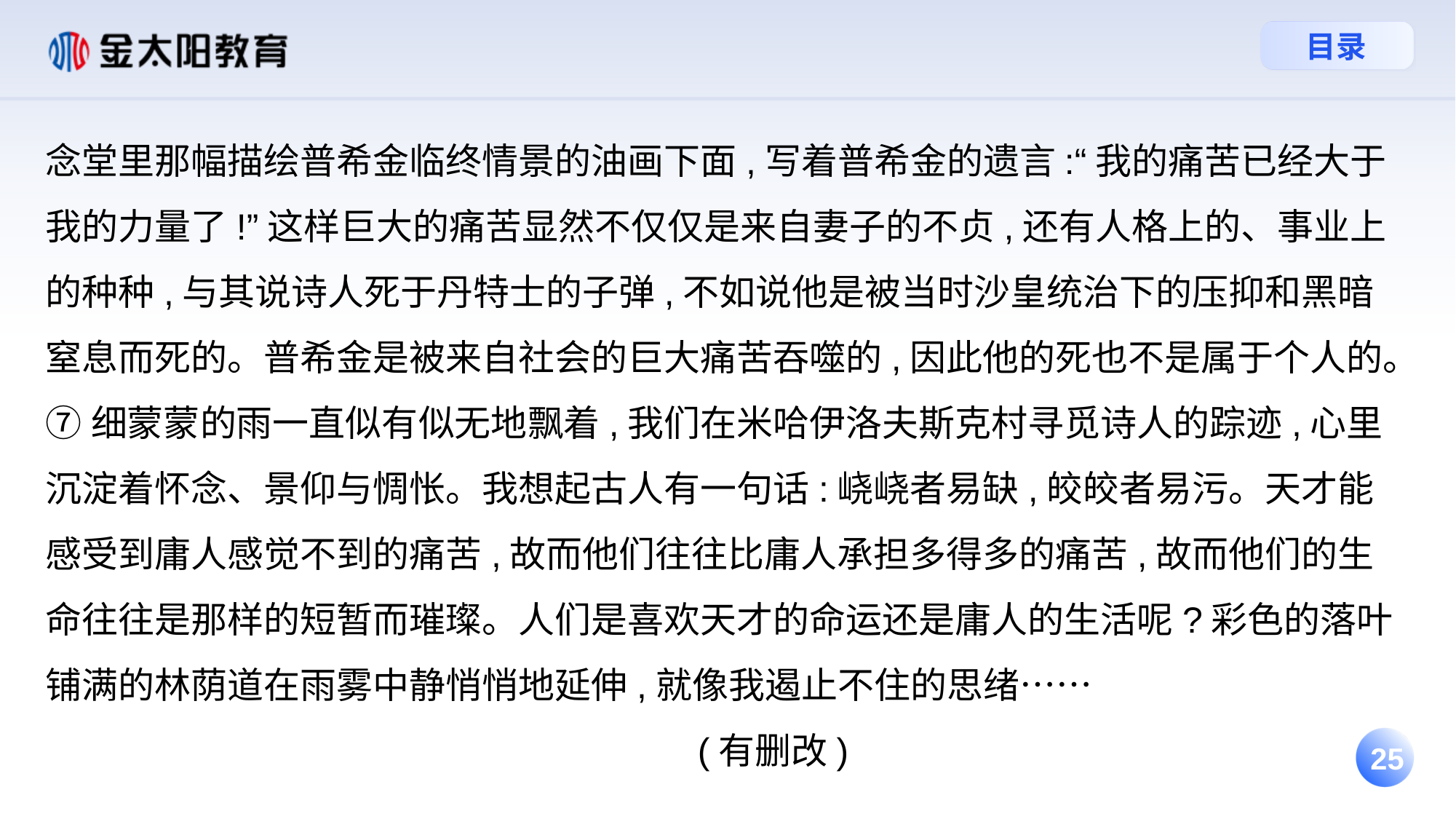

念堂里那幅描绘普希金临终情景的油画下面,写着普希金的遗言:“我的痛苦已经大于我的力量了!”这样巨大的痛苦显然不仅仅是来自妻子的不贞,还有人格上的、事业上的种种,与其说诗人死于丹特士的子弹,不如说他是被当时沙皇统治下的压抑和黑暗窒息而死的。普希金是被来自社会的巨大痛苦吞噬的,因此他的死也不是属于个人的。
⑦细蒙蒙的雨一直似有似无地飘着,我们在米哈伊洛夫斯克村寻觅诗人的踪迹,心里沉淀着怀念、景仰与惆怅。我想起古人有一句话:峣峣者易缺,皎皎者易污。天才能感受到庸人感觉不到的痛苦,故而他们往往比庸人承担多得多的痛苦,故而他们的生命往往是那样的短暂而璀璨。人们是喜欢天才的命运还是庸人的生活呢?彩色的落叶铺满的林荫道在雨雾中静悄悄地延伸,就像我遏止不住的思绪……
                                                                (有删改)